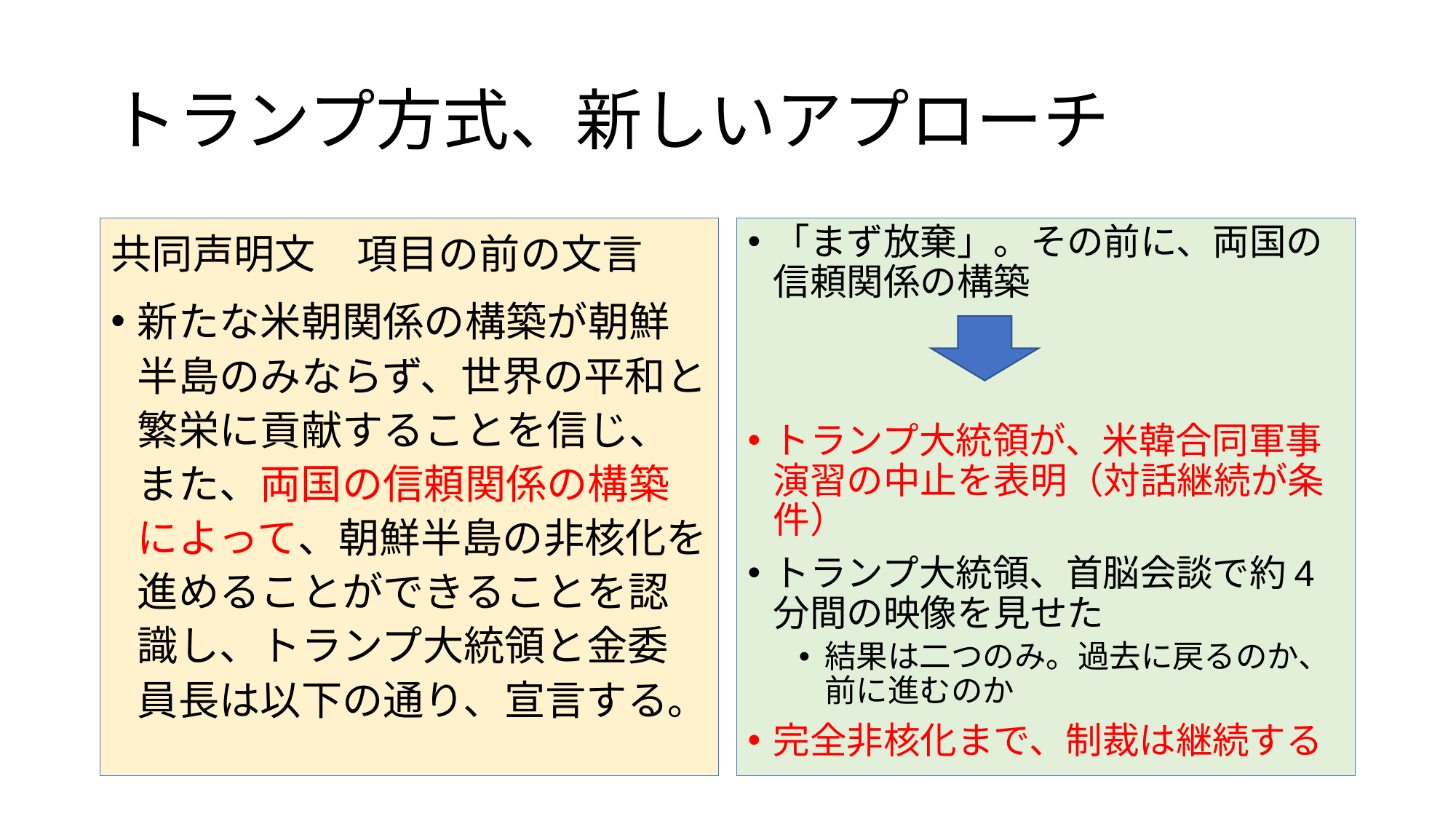

# トランプ方式、新しいアプローチ
共同声明文　項目の前の文言
新たな米朝関係の構築が朝鮮半島のみならず、世界の平和と繁栄に貢献することを信じ、また、両国の信頼関係の構築によって、朝鮮半島の非核化を進めることができることを認識し、トランプ大統領と金委員長は以下の通り、宣言する。
「まず放棄」。その前に、両国の信頼関係の構築

トランプ大統領が、米韓合同軍事演習の中止を表明（対話継続が条件）
トランプ大統領、首脳会談で約4分間の映像を見せた
結果は二つのみ。過去に戻るのか、前に進むのか
完全非核化まで、制裁は継続する